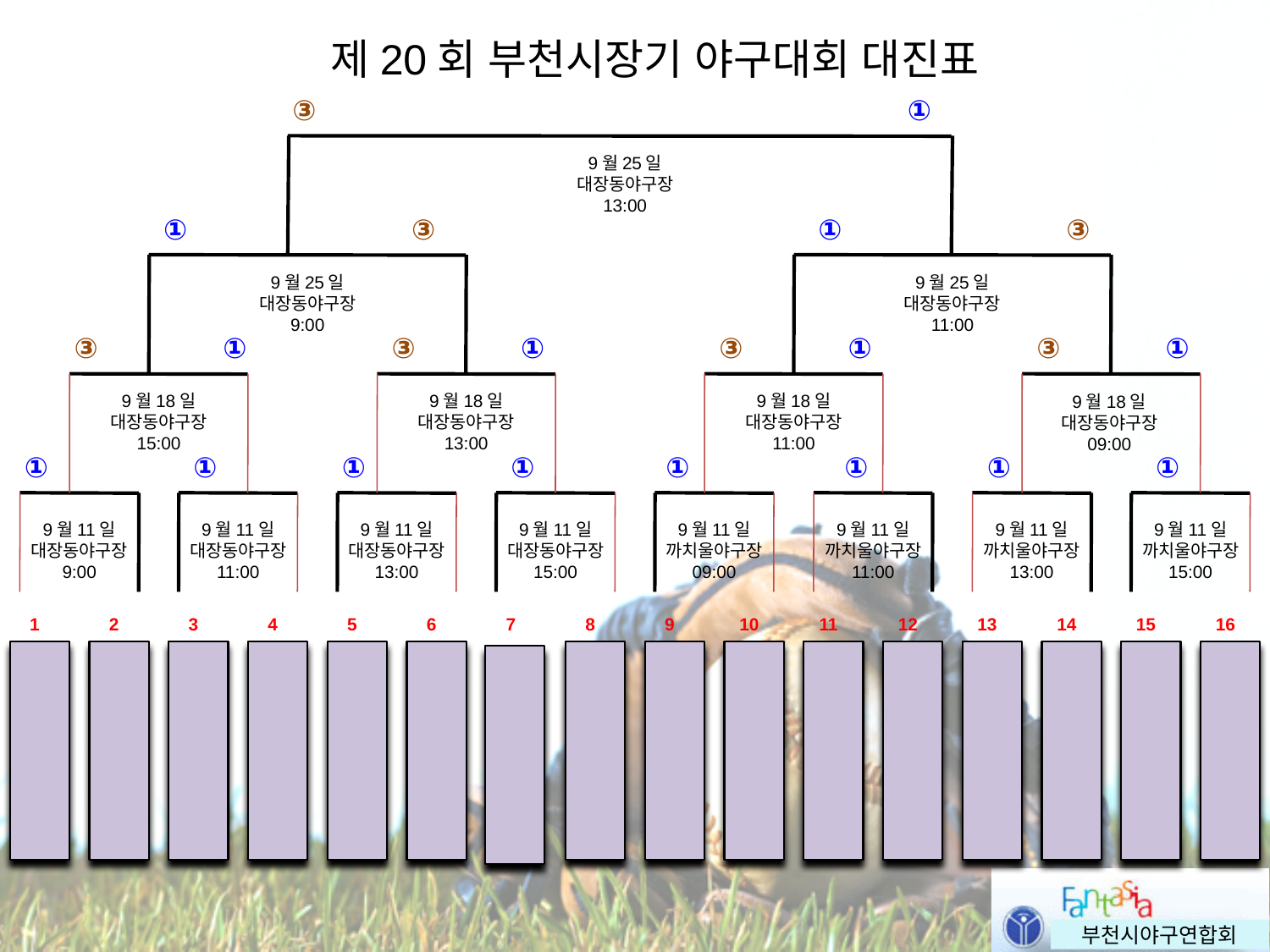

제20회 부천시장기 야구대회 대진표
③
①
9월25일
대장동야구장
13:00
①
③
①
③
9월25일
대장동야구장
9:00
9월25일
대장동야구장
11:00
③
①
③
①
③
①
③
①
9월18일
대장동야구장
15:00
9월18일
대장동야구장
13:00
9월18일
대장동야구장
11:00
9월18일
대장동야구장
09:00
①
①
①
①
①
①
①
①
9월11일
대장동야구장
9:00
9월11일
대장동야구장
11:00
9월11일
대장동야구장
13:00
9월11일
대장동야구장
15:00
9월11일
까치울야구장
09:00
9월11일
까치울야구장
11:00
9월11일
까치울야구장
13:00
9월11일
까치울야구장
15:00
1
2
3
4
5
6
7
8
9
10
11
12
13
14
15
16